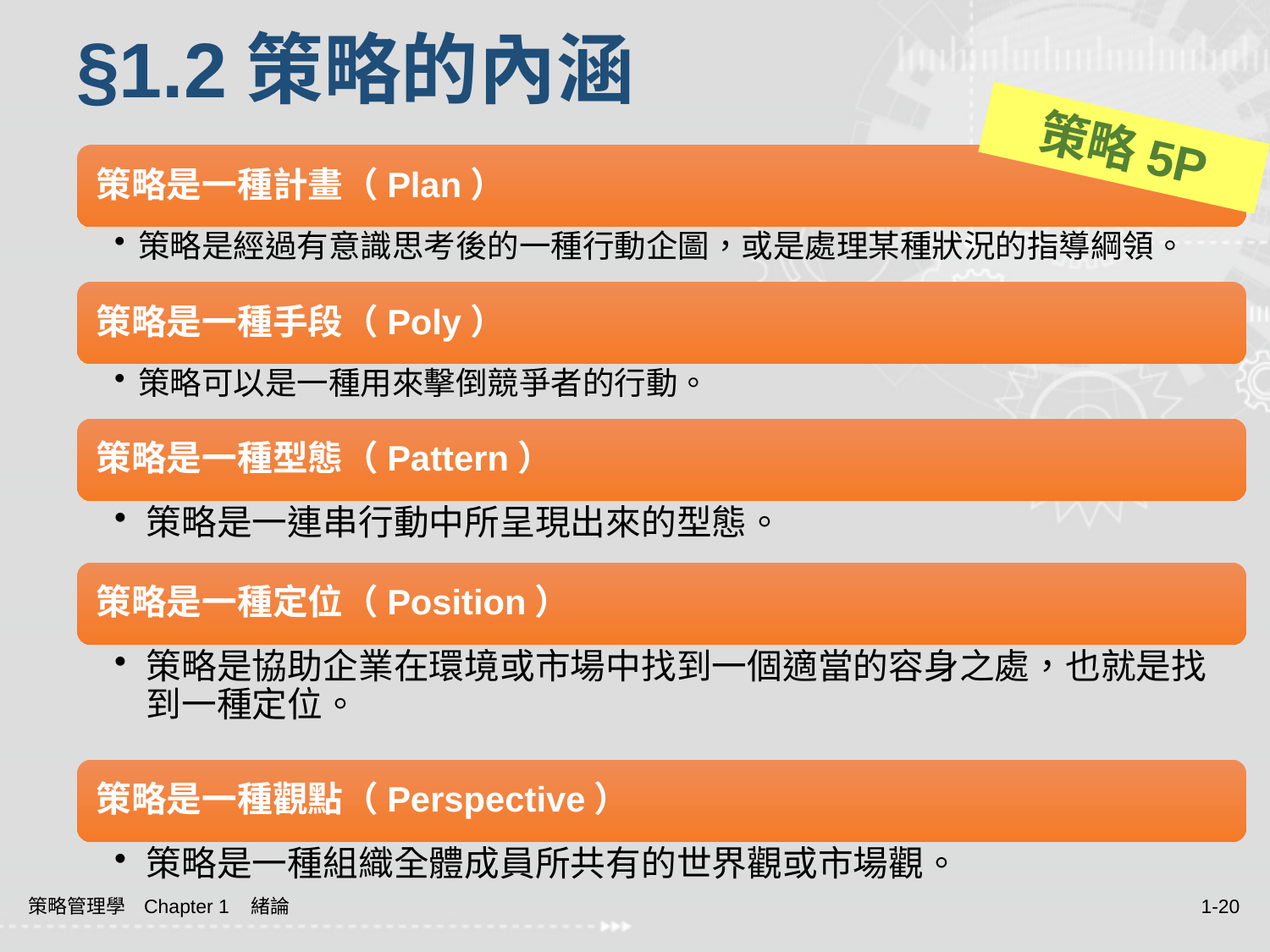

# §1.2策略的內涵
策略5P
策略是一種計畫（Plan）
策略是經過有意識思考後的一種行動企圖，或是處理某種狀況的指導綱領。
策略是一種手段（Poly）
策略可以是一種用來擊倒競爭者的行動。
策略是一種型態（Pattern）
策略是一連串行動中所呈現出來的型態。
策略是一種定位（Position）
策略是協助企業在環境或市場中找到一個適當的容身之處，也就是找到一種定位。
策略是一種觀點（Perspective）
策略是一種組織全體成員所共有的世界觀或市場觀。
策略管理學   Chapter 1   緒論
1-20